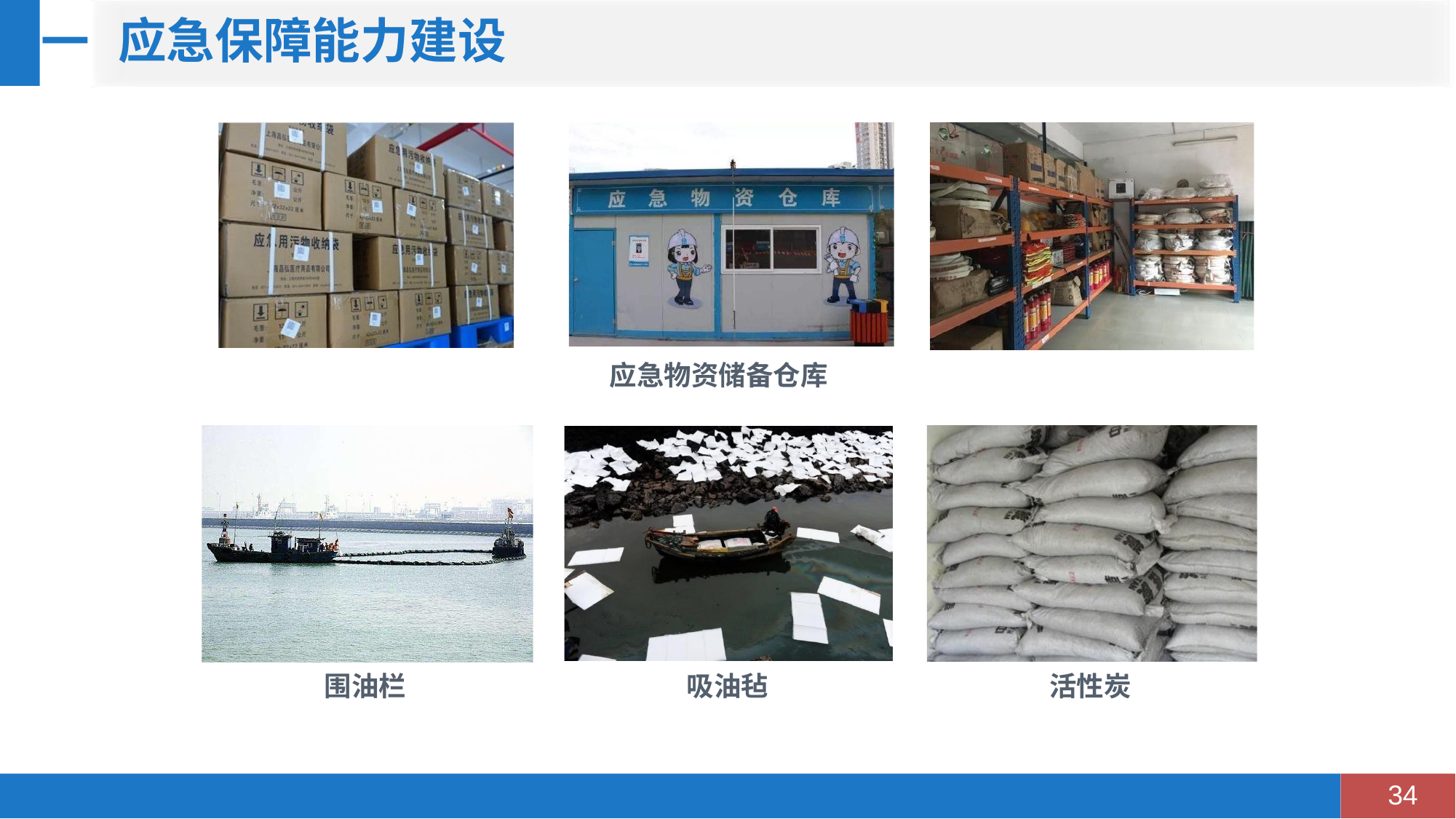

应急保障能力建设
一

应急物资储备仓库

围油栏
吸油毡
活性炭
34

28